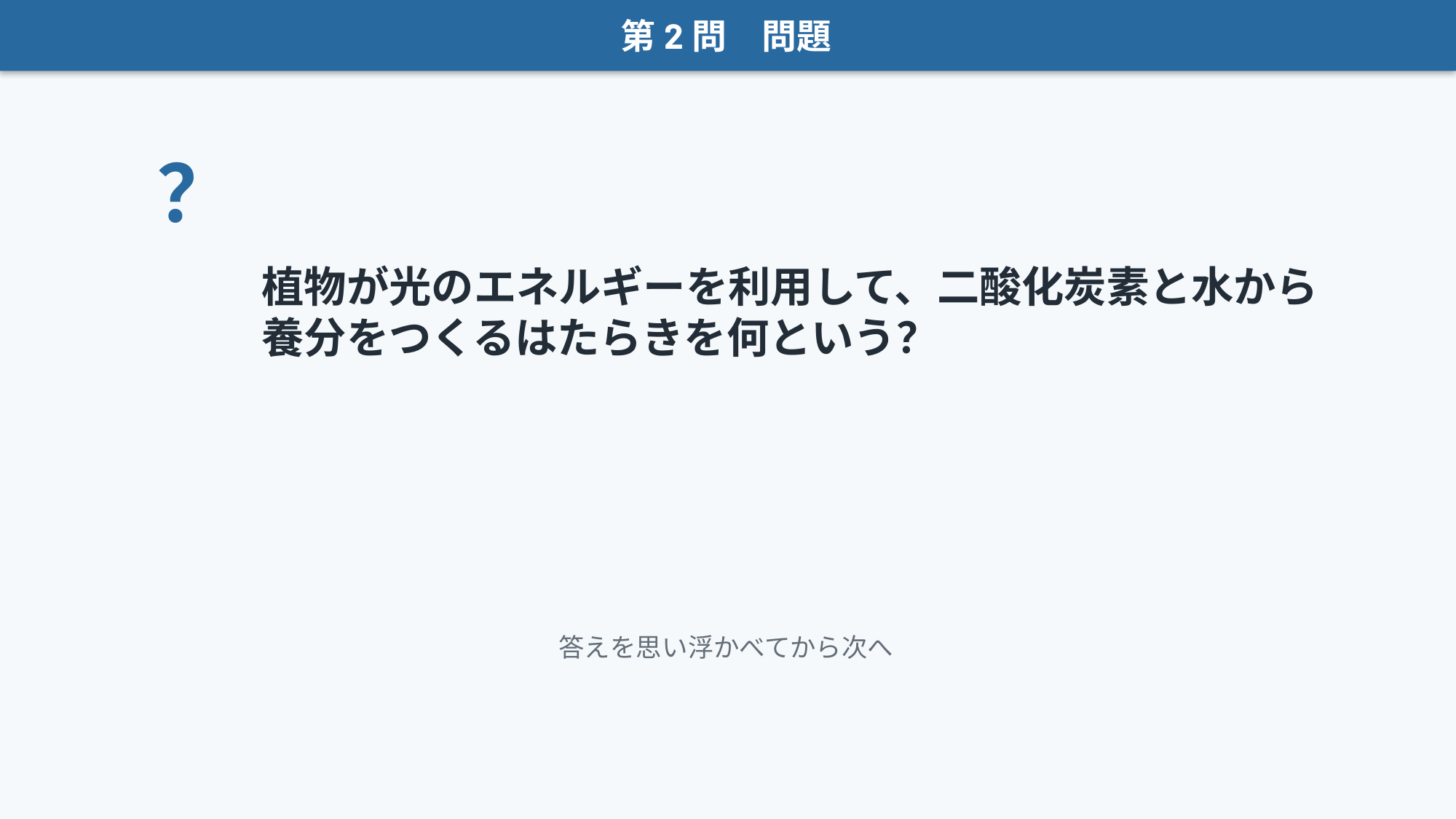

第2問　問題
？
植物が光のエネルギーを利用して、二酸化炭素と水から養分をつくるはたらきを何という？
答えを思い浮かべてから次へ